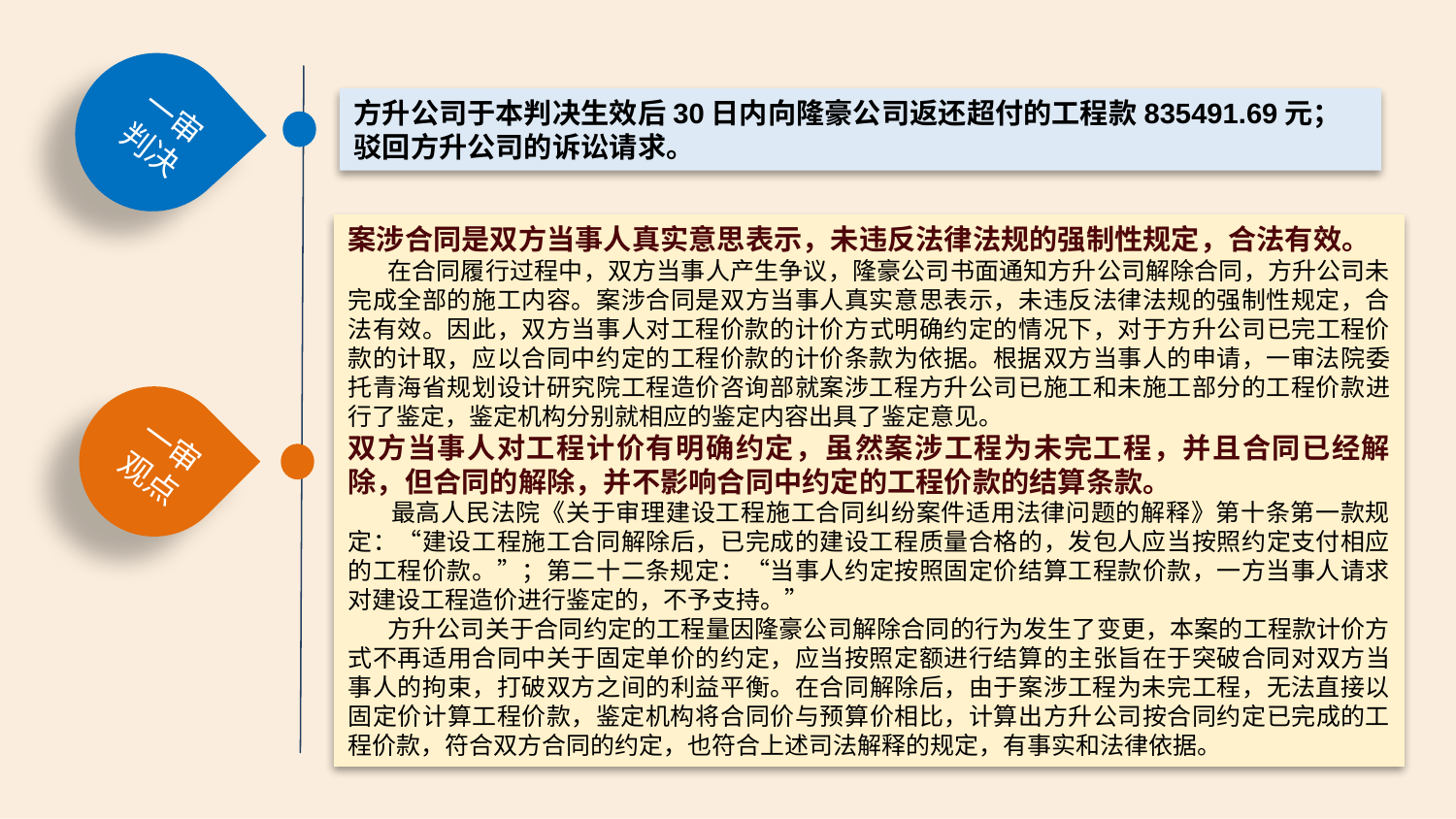

一审
判决

方升公司于本判决生效后30日内向隆豪公司返还超付的工程款835491.69元；
驳回方升公司的诉讼请求。
案涉合同是双方当事人真实意思表示，未违反法律法规的强制性规定，合法有效。
      在合同履行过程中，双方当事人产生争议，隆豪公司书面通知方升公司解除合同，方升公司未完成全部的施工内容。案涉合同是双方当事人真实意思表示，未违反法律法规的强制性规定，合法有效。因此，双方当事人对工程价款的计价方式明确约定的情况下，对于方升公司已完工程价款的计取，应以合同中约定的工程价款的计价条款为依据。根据双方当事人的申请，一审法院委托青海省规划设计研究院工程造价咨询部就案涉工程方升公司已施工和未施工部分的工程价款进行了鉴定，鉴定机构分别就相应的鉴定内容出具了鉴定意见。
双方当事人对工程计价有明确约定，虽然案涉工程为未完工程，并且合同已经解除，但合同的解除，并不影响合同中约定的工程价款的结算条款。
      最高人民法院《关于审理建设工程施工合同纠纷案件适用法律问题的解释》第十条第一款规定：“建设工程施工合同解除后，已完成的建设工程质量合格的，发包人应当按照约定支付相应的工程价款。”；第二十二条规定：“当事人约定按照固定价结算工程款价款，一方当事人请求对建设工程造价进行鉴定的，不予支持。”
      方升公司关于合同约定的工程量因隆豪公司解除合同的行为发生了变更，本案的工程款计价方式不再适用合同中关于固定单价的约定，应当按照定额进行结算的主张旨在于突破合同对双方当事人的拘束，打破双方之间的利益平衡。在合同解除后，由于案涉工程为未完工程，无法直接以固定价计算工程价款，鉴定机构将合同价与预算价相比，计算出方升公司按合同约定已完成的工程价款，符合双方合同的约定，也符合上述司法解释的规定，有事实和法律依据。

一审
观点